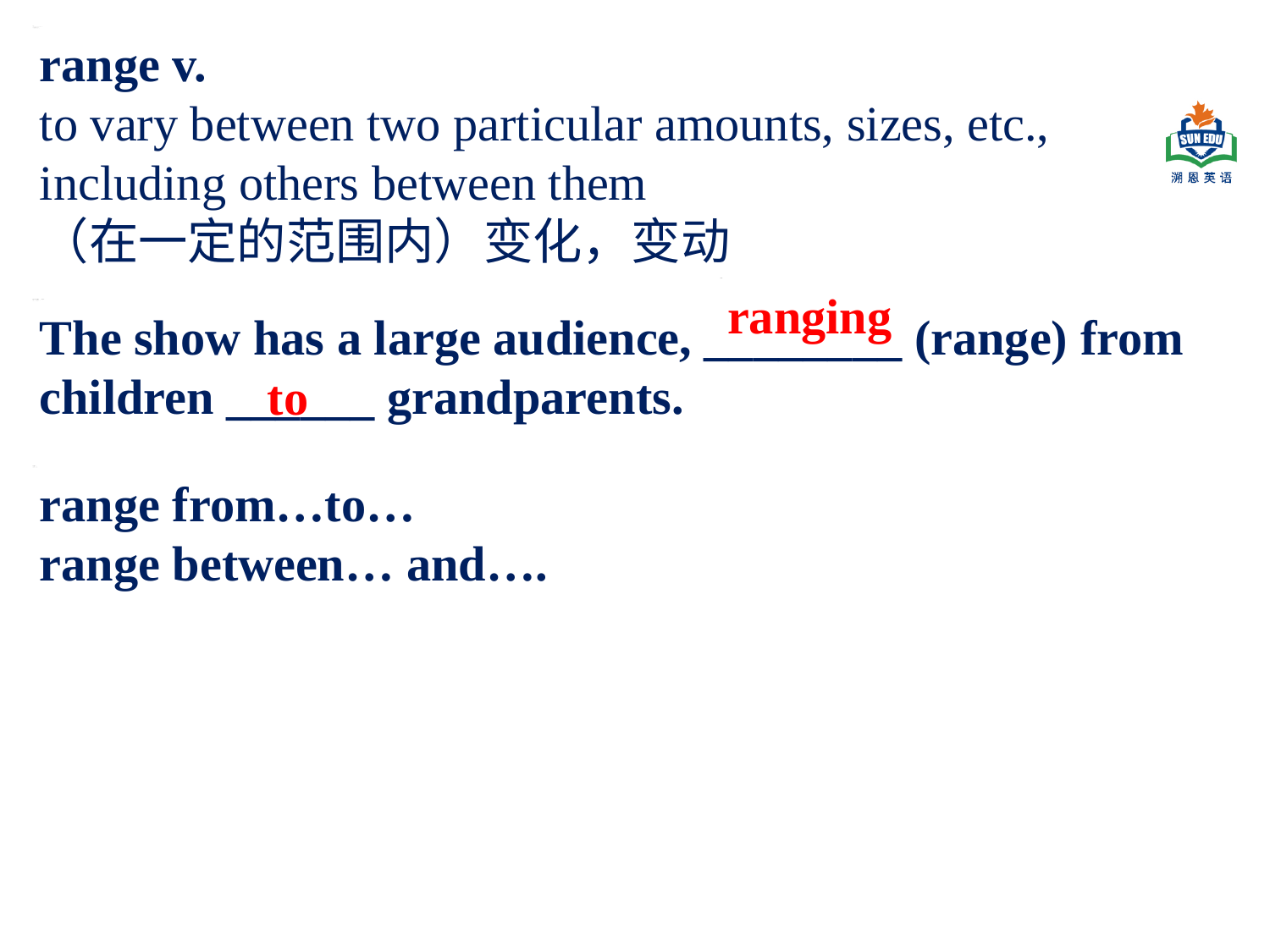

range v.
to vary between two particular amounts, sizes, etc., including others between them
（在一定的范围内）变化，变动
ranging
The show has a large audience, ________ (range) from children ______ grandparents.
to
range from…to…
range between… and….